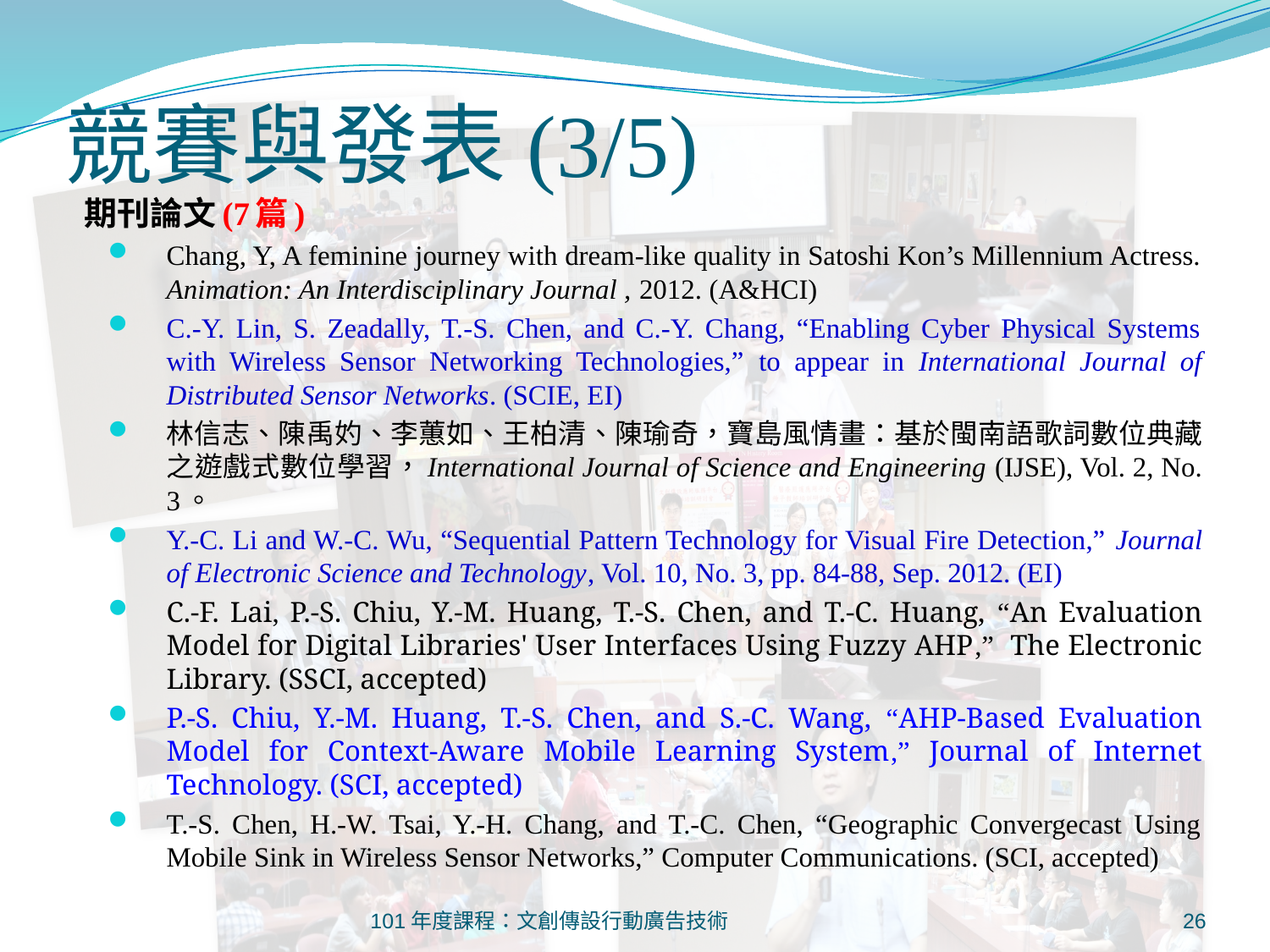

# 競賽與發表(3/5)
期刊論文(7篇)
Chang, Y, A feminine journey with dream-like quality in Satoshi Kon’s Millennium Actress. Animation: An Interdisciplinary Journal , 2012. (A&HCI)
C.-Y. Lin, S. Zeadally, T.-S. Chen, and C.-Y. Chang, “Enabling Cyber Physical Systems with Wireless Sensor Networking Technologies,” to appear in International Journal of Distributed Sensor Networks. (SCIE, EI)
林信志、陳禹妁、李蕙如、王柏清、陳瑜奇，寶島風情畫：基於閩南語歌詞數位典藏之遊戲式數位學習，International Journal of Science and Engineering (IJSE), Vol. 2, No. 3。
Y.-C. Li and W.-C. Wu, “Sequential Pattern Technology for Visual Fire Detection,” Journal of Electronic Science and Technology, Vol. 10, No. 3, pp. 84-88, Sep. 2012. (EI)
C.-F. Lai, P.-S. Chiu, Y.-M. Huang, T.-S. Chen, and T.-C. Huang, “An Evaluation Model for Digital Libraries' User Interfaces Using Fuzzy AHP,”  The Electronic Library. (SSCI, accepted)
P.-S. Chiu, Y.-M. Huang, T.-S. Chen, and S.-C. Wang, “AHP-Based Evaluation Model for Context-Aware Mobile Learning System,” Journal of Internet Technology. (SCI, accepted)
T.-S. Chen, H.-W. Tsai, Y.-H. Chang, and T.-C. Chen, “Geographic Convergecast Using Mobile Sink in Wireless Sensor Networks,” Computer Communications. (SCI, accepted)
101年度課程：文創傳設行動廣告技術
26